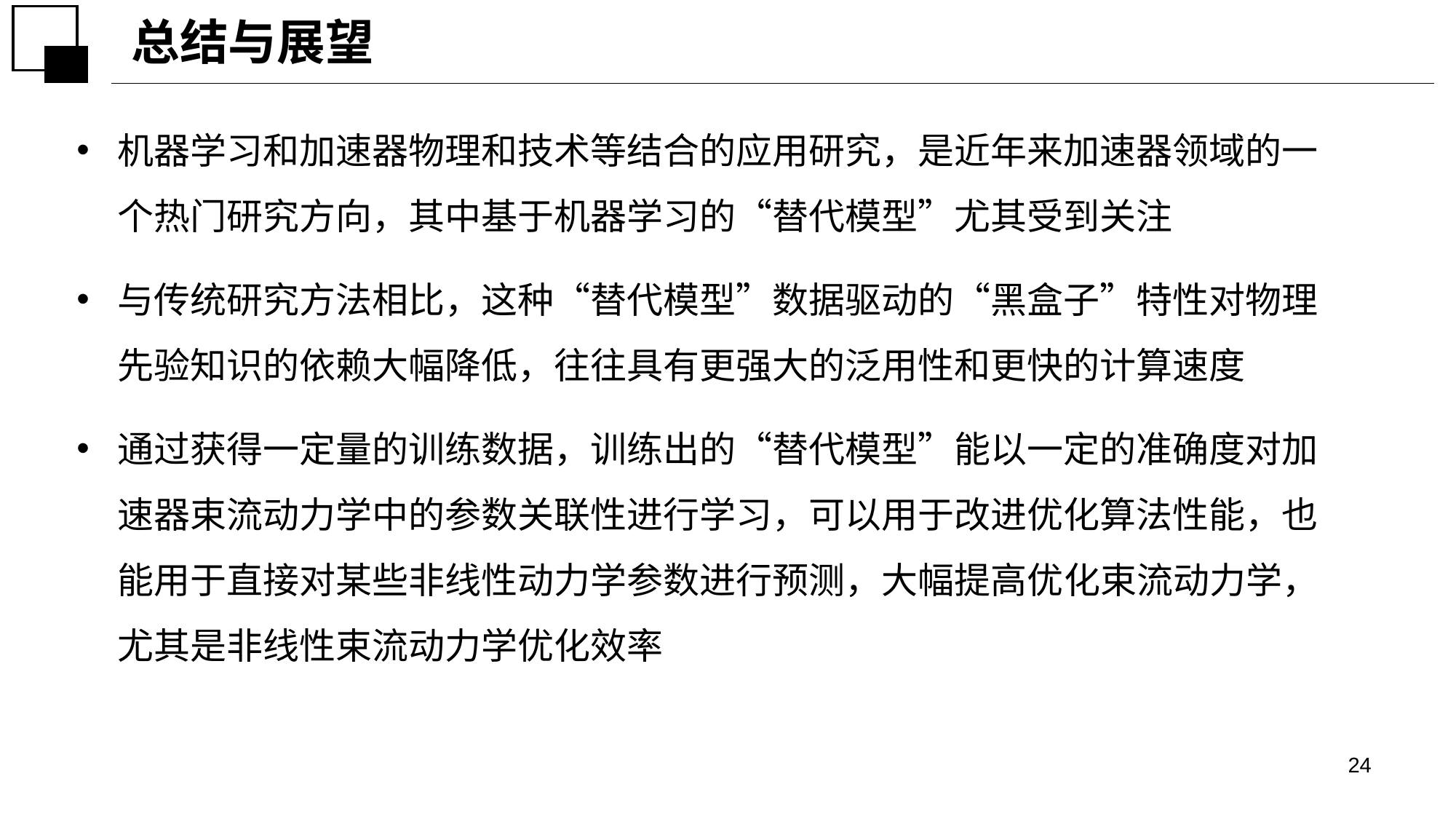

总结与展望

机器学习和加速器物理和技术等结合的应用研究，是近年来加速器领域的一个热门研究方向，其中基于机器学习的“替代模型”尤其受到关注
与传统研究方法相比，这种“替代模型”数据驱动的“黑盒子”特性对物理先验知识的依赖大幅降低，往往具有更强大的泛用性和更快的计算速度
通过获得一定量的训练数据，训练出的“替代模型”能以一定的准确度对加速器束流动力学中的参数关联性进行学习，可以用于改进优化算法性能，也能用于直接对某些非线性动力学参数进行预测，大幅提高优化束流动力学，尤其是非线性束流动力学优化效率
24